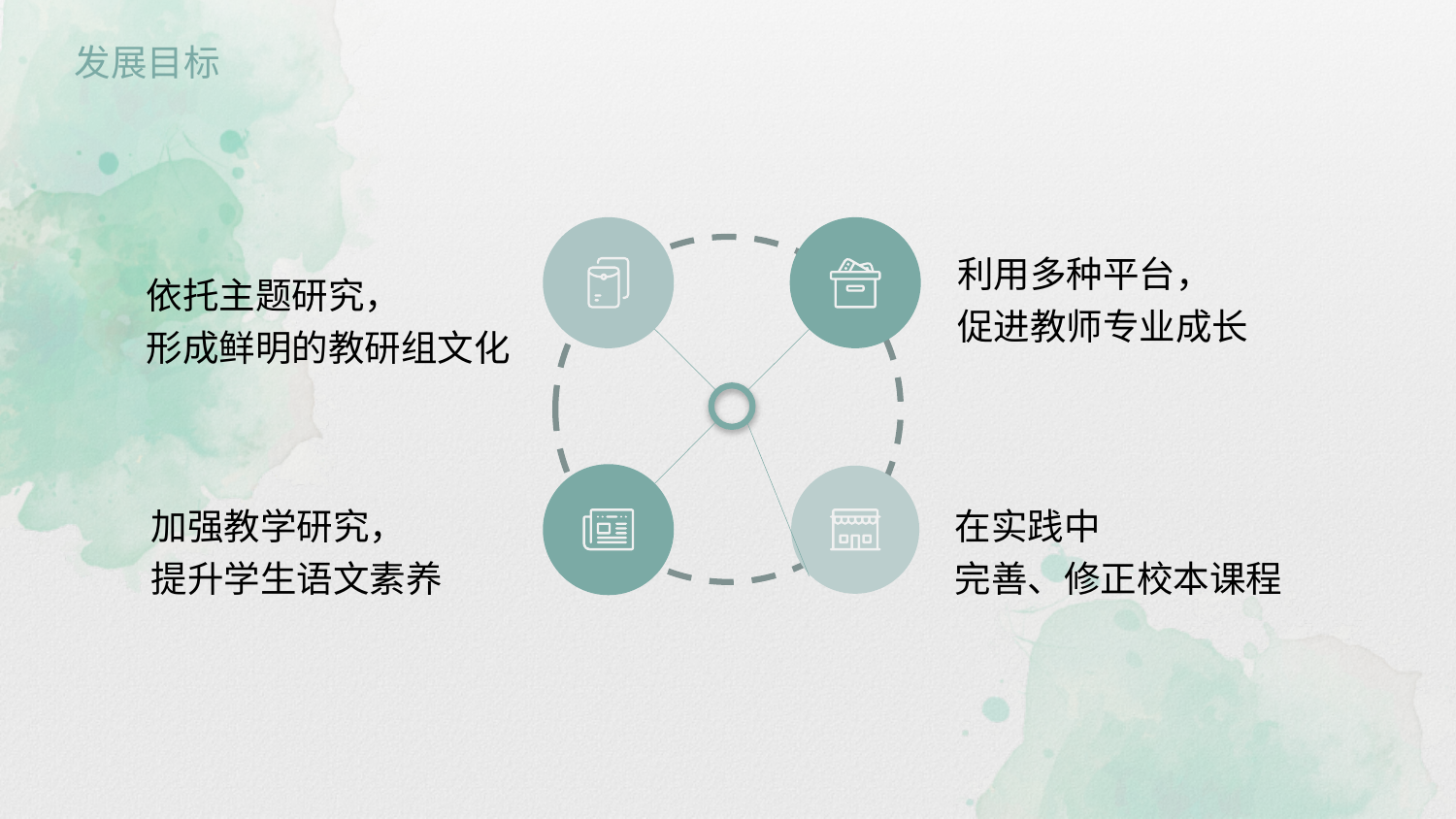

发展目标

利用多种平台，
促进教师专业成长

依托主题研究，
形成鲜明的教研组文化
加强教学研究，
提升学生语文素养
在实践中
完善、修正校本课程